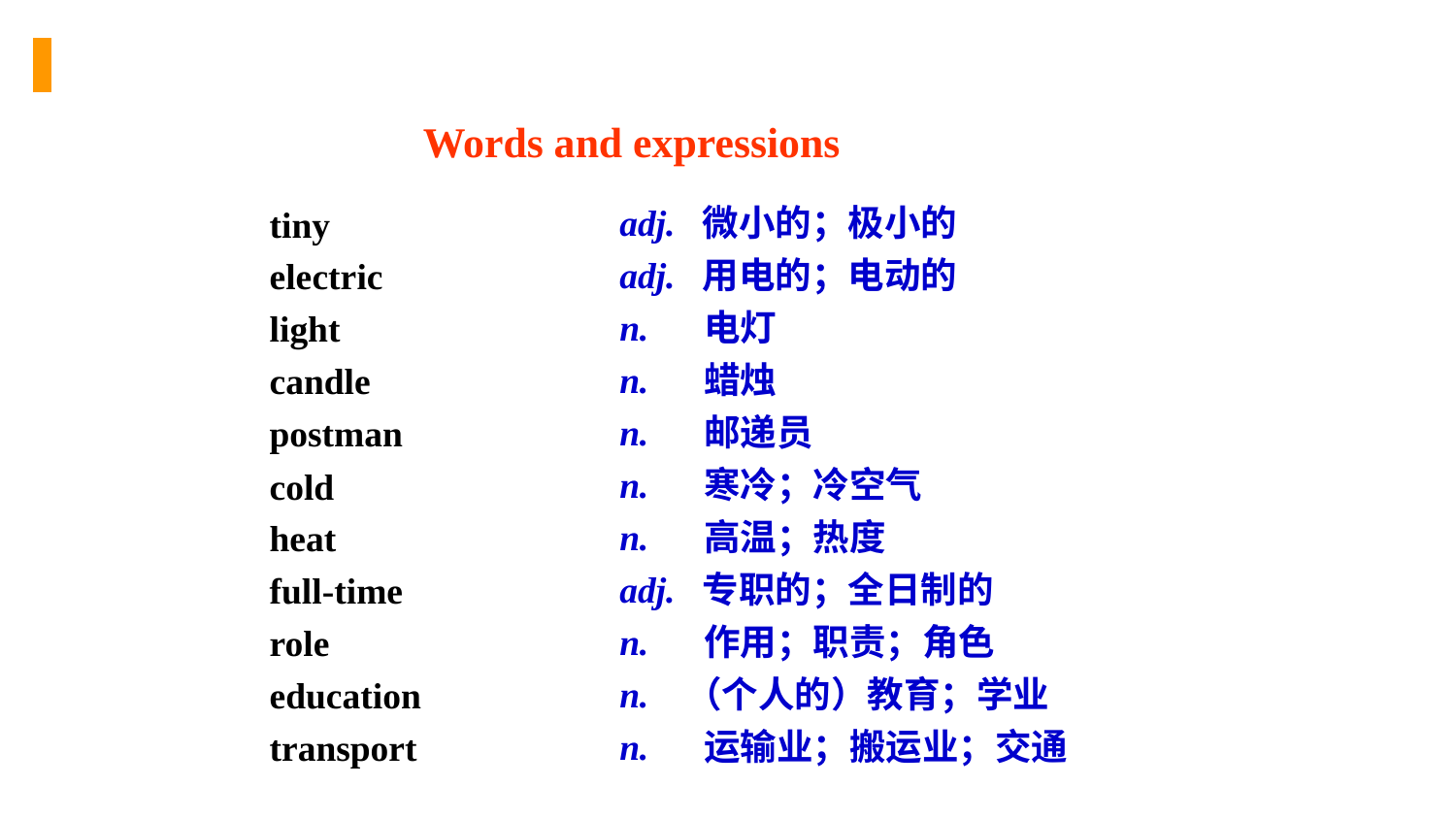

Words and expressions
adj.  微小的；极小的
adj.  用电的；电动的
n.     电灯
n.     蜡烛
n.     邮递员
n.     寒冷；冷空气
n.     高温；热度
adj.  专职的；全日制的
n.     作用；职责；角色
n.   （个人的）教育；学业
n.     运输业；搬运业；交通
tiny
electric
light
candle
postman
cold
heat
full-time
role
education
transport